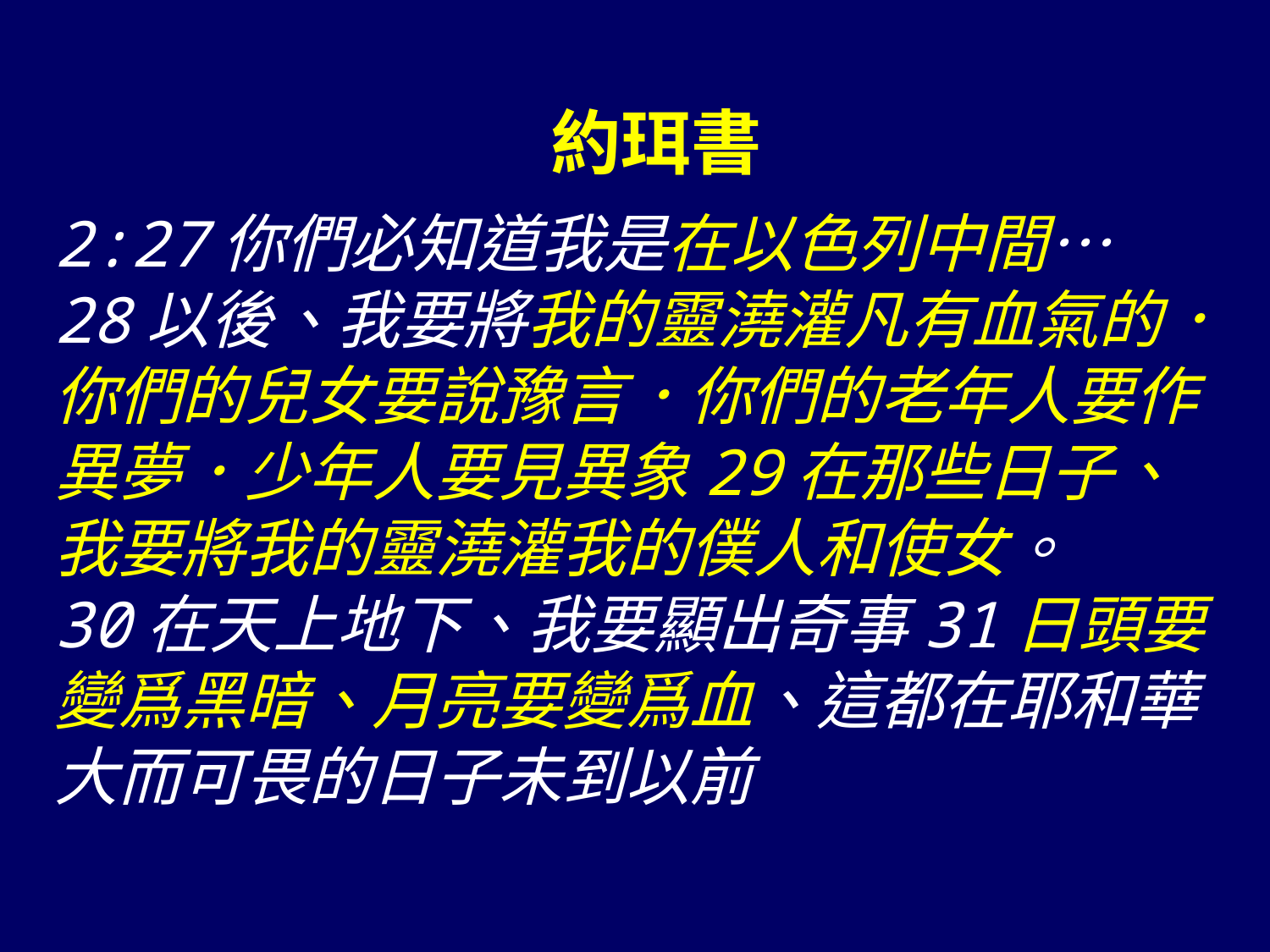

約珥書
2:27你們必知道我是在以色列中間…
28以後、我要將我的靈澆灌凡有血氣的．你們的兒女要說豫言．你們的老年人要作異夢．少年人要見異象29在那些日子、我要將我的靈澆灌我的僕人和使女。
30在天上地下、我要顯出奇事31日頭要變爲黑暗、月亮要變爲血、這都在耶和華大而可畏的日子未到以前